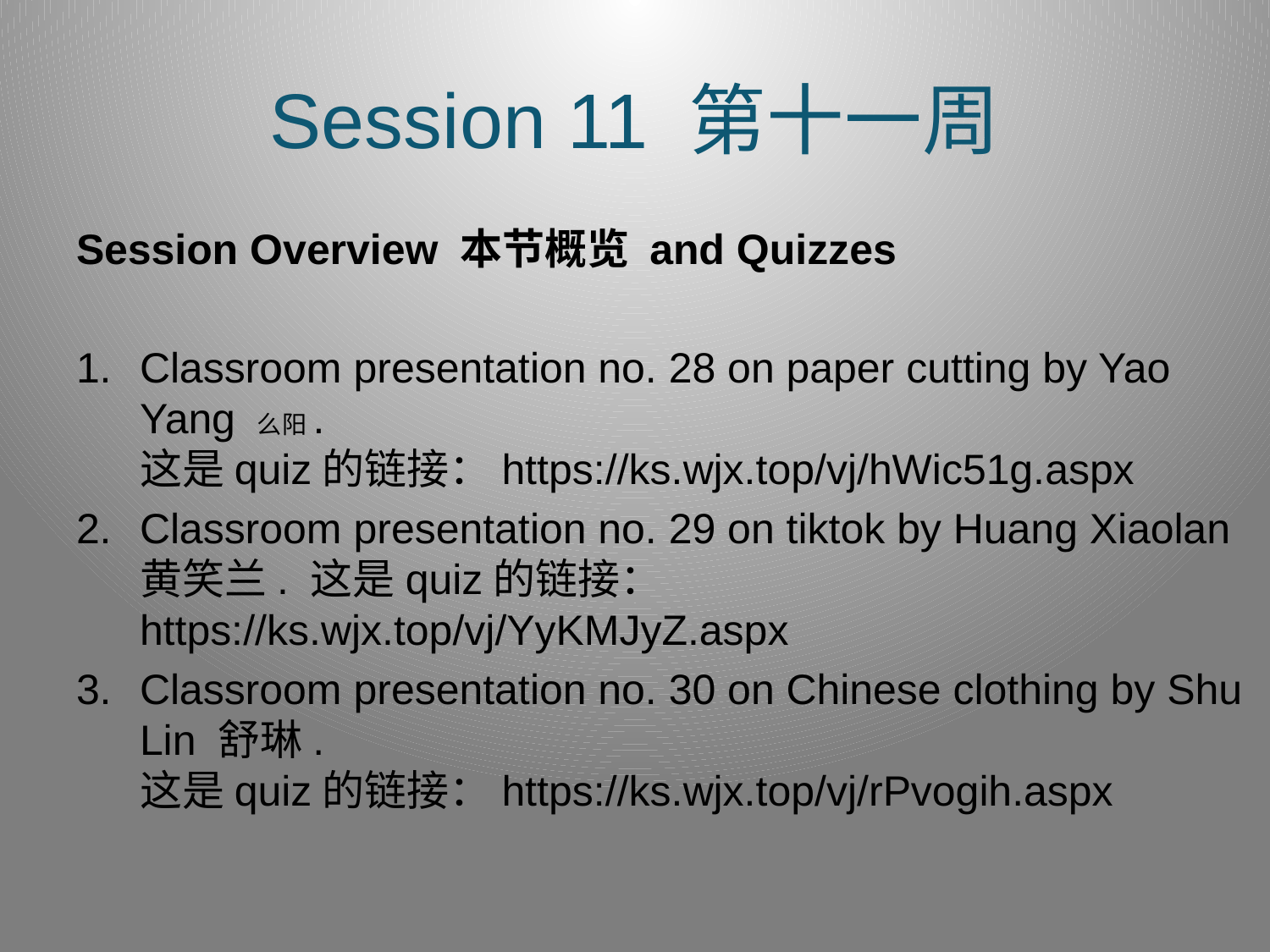

# Session 11 第十一周
Session Overview 本节概览 and Quizzes

Classroom presentation no. 28 on paper cutting by Yao Yang 么阳. 这是quiz的链接：https://ks.wjx.top/vj/hWic51g.aspx
Classroom presentation no. 29 on tiktok by Huang Xiaolan黄笑兰. 这是quiz的链接： https://ks.wjx.top/vj/YyKMJyZ.aspx
Classroom presentation no. 30 on Chinese clothing by Shu Lin 舒琳. 这是quiz的链接：https://ks.wjx.top/vj/rPvogih.aspx